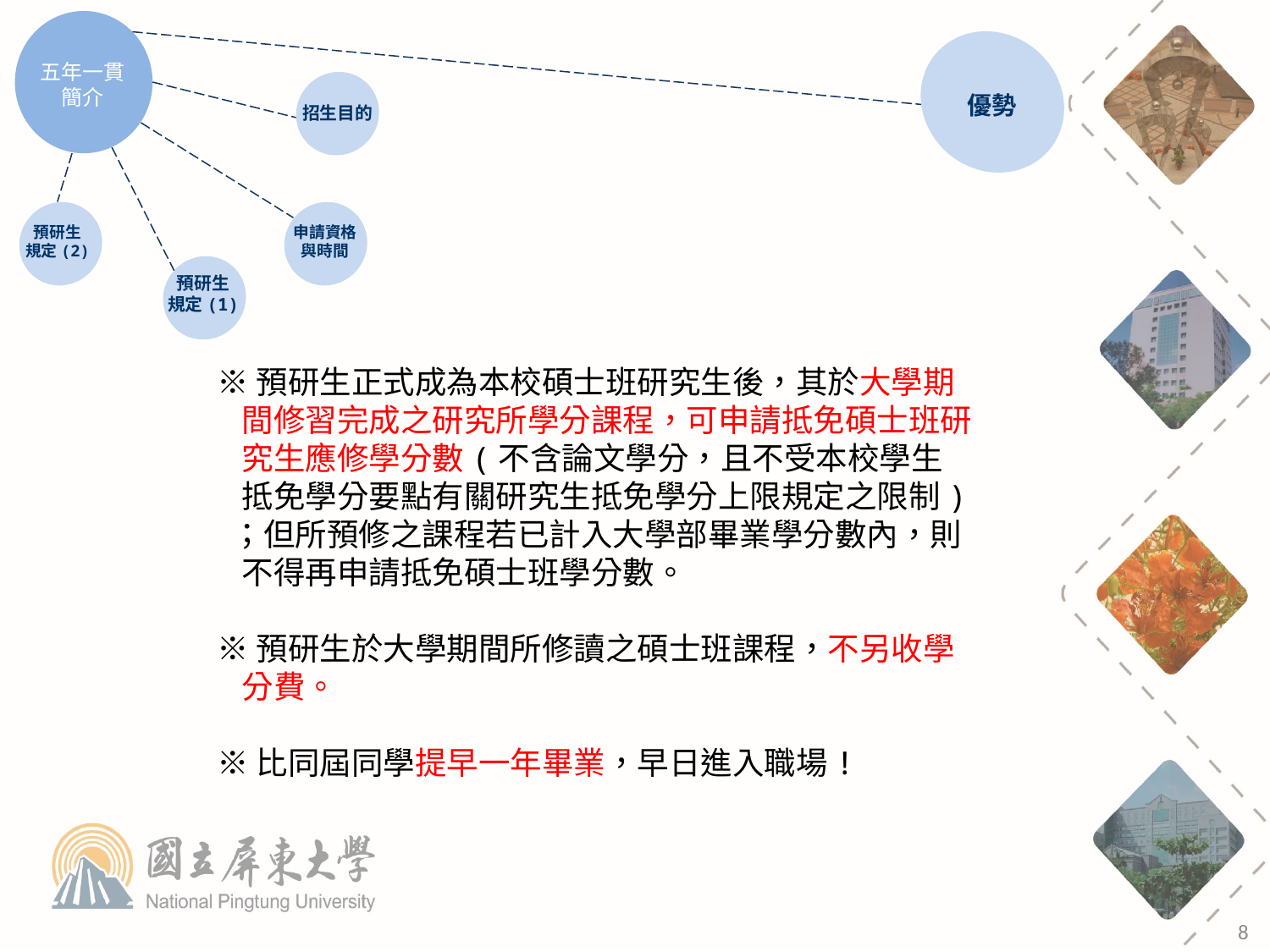

五年一貫
簡介

優勢
招生目的

預研生
規定(2)
申請資格
與時間

預研生
規定(1)
※預研生正式成為本校碩士班研究生後，其於大學期間修習完成之研究所學分課程，可申請抵免碩士班研究生應修學分數(不含論文學分，且不受本校學生抵免學分要點有關研究生抵免學分上限規定之限制)
 ；但所預修之課程若已計入大學部畢業學分數內，則不得再申請抵免碩士班學分數。

※預研生於大學期間所修讀之碩士班課程，不另收學 分費。

※比同屆同學提早一年畢業，早日進入職場!
8